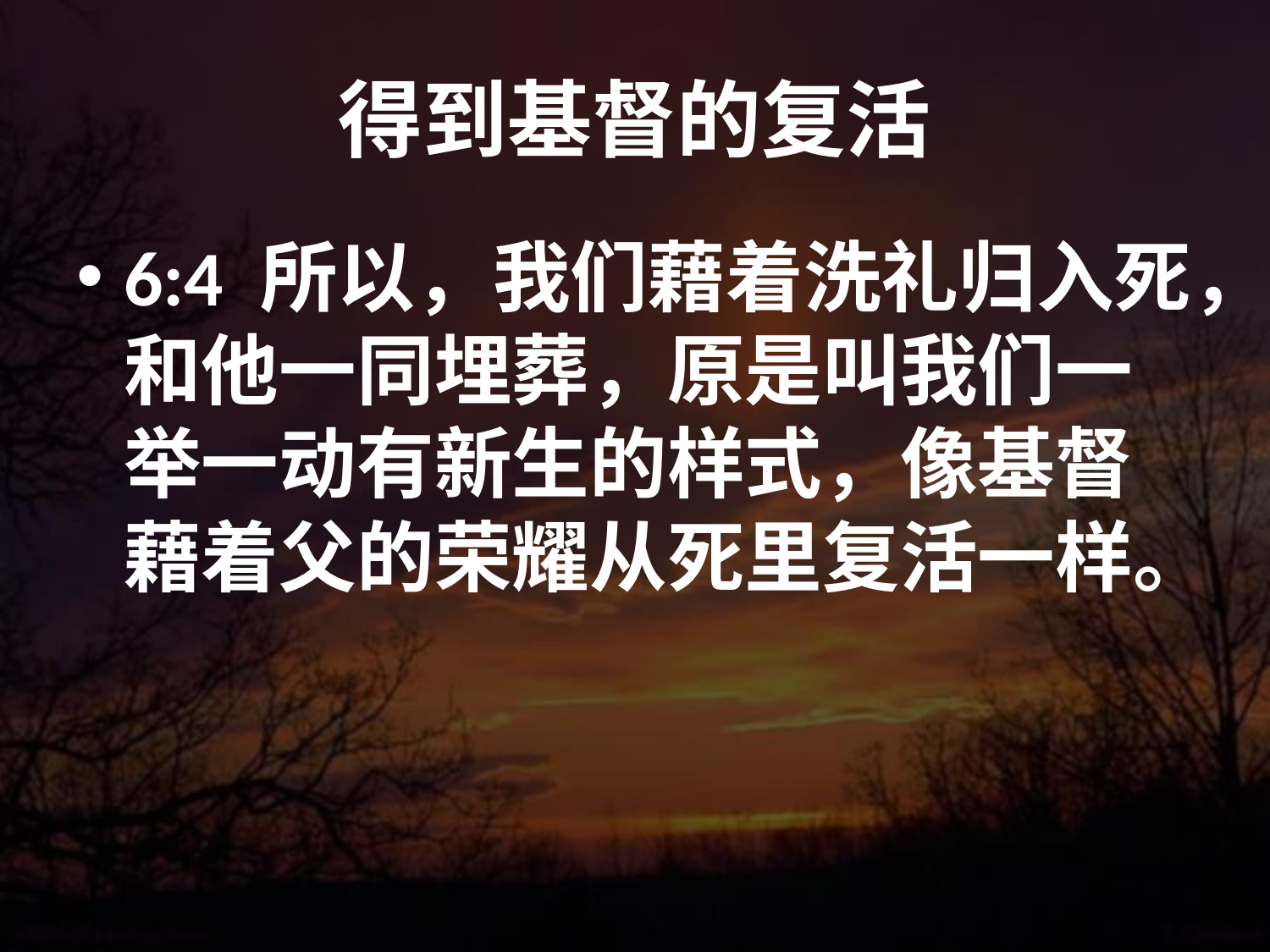

# 得到基督的复活
6:4 所以，我们藉着洗礼归入死，和他一同埋葬，原是叫我们一举一动有新生的样式，像基督藉着父的荣耀从死里复活一样。